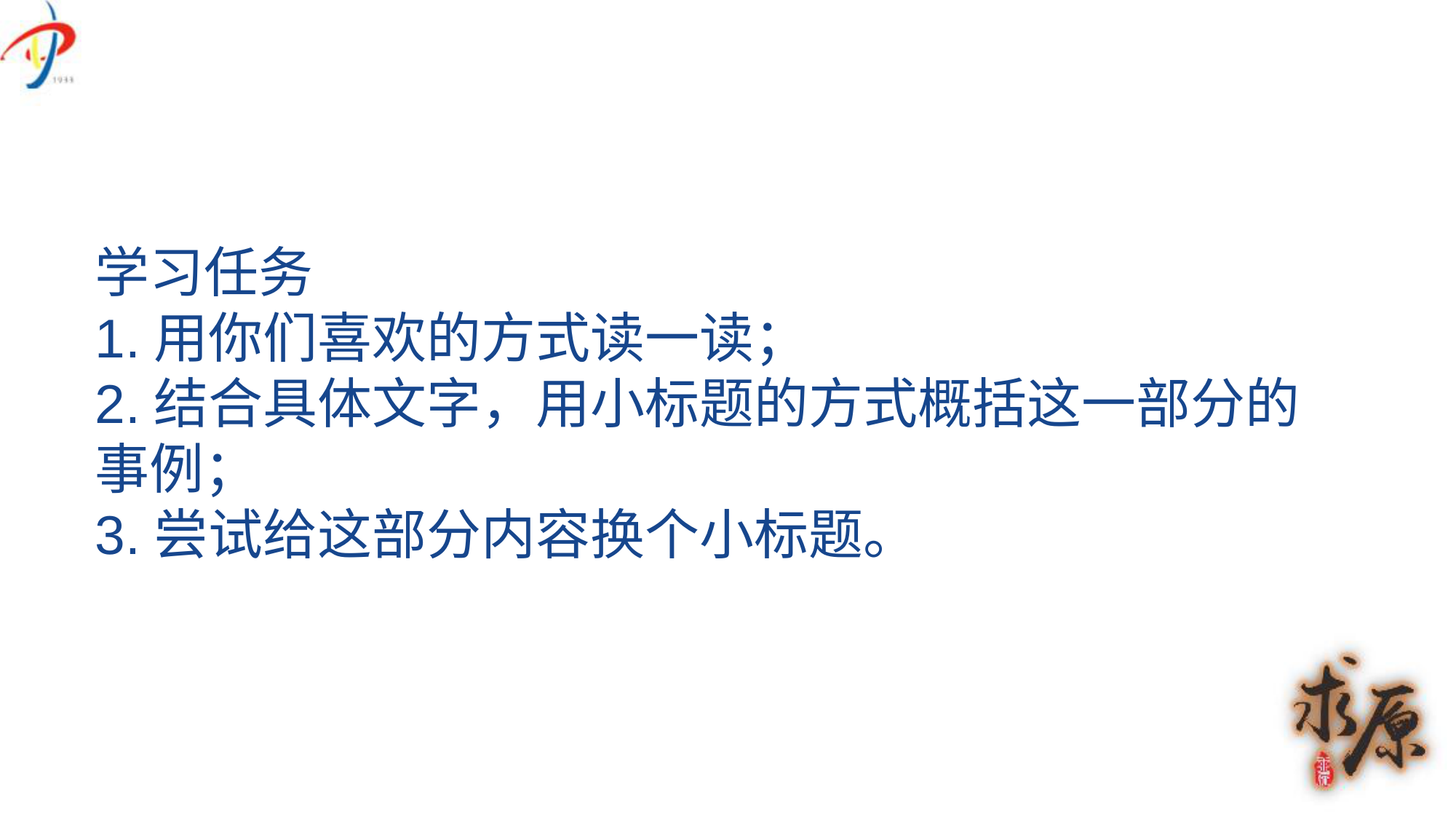

学习任务
1.用你们喜欢的方式读一读；
2.结合具体文字，用小标题的方式概括这一部分的事例；
3.尝试给这部分内容换个小标题。